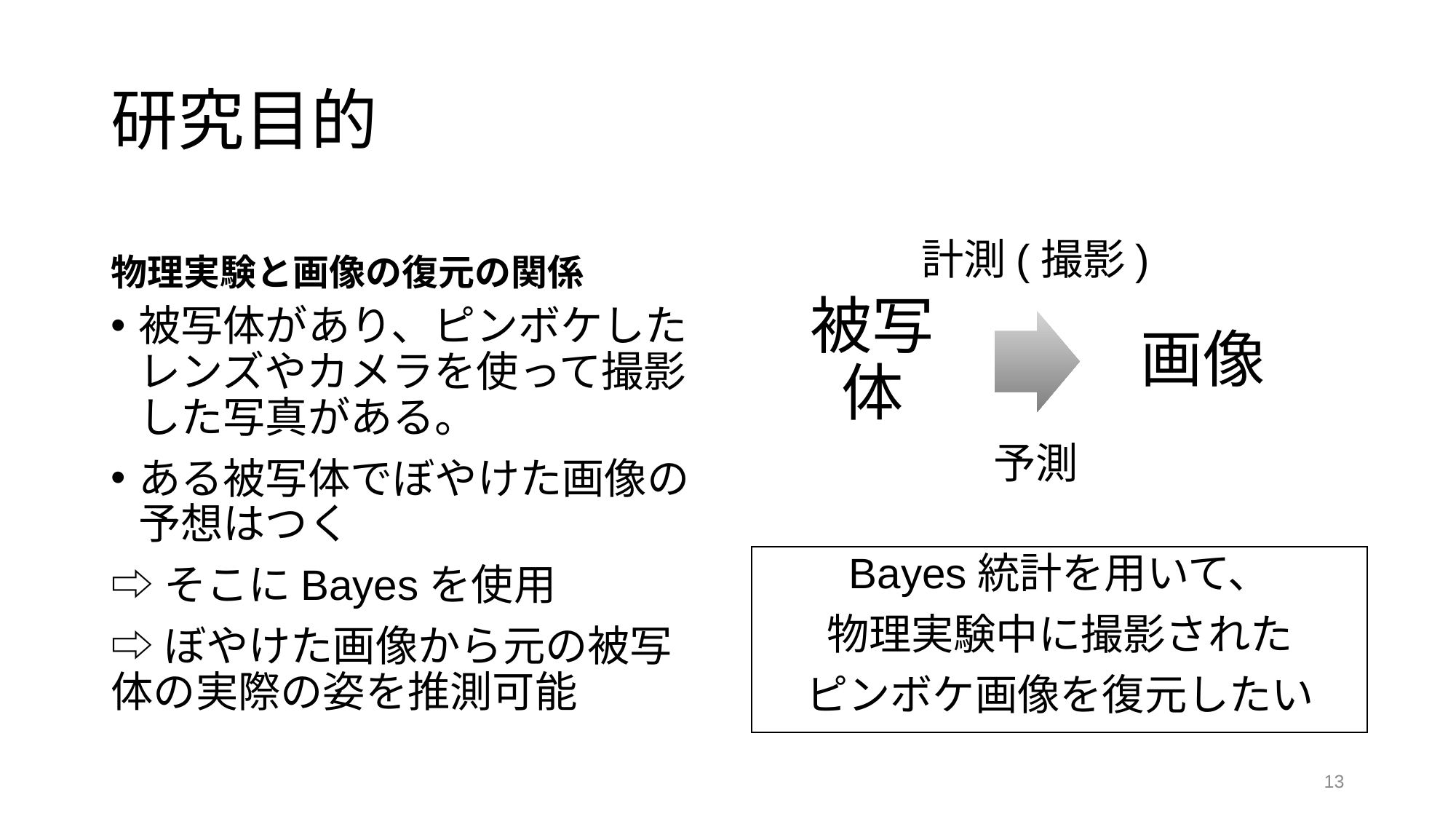

# 研究目的
物理実験と画像の復元の関係
被写体

画像
計測(撮影)

予測
被写体があり、ピンボケしたレンズやカメラを使って撮影した写真がある。
ある被写体でぼやけた画像の予想はつく
⇨そこにBayesを使用
⇨ぼやけた画像から元の被写体の実際の姿を推測可能

Bayes統計を用いて、
物理実験中に撮影された
ピンボケ画像を復元したい
13